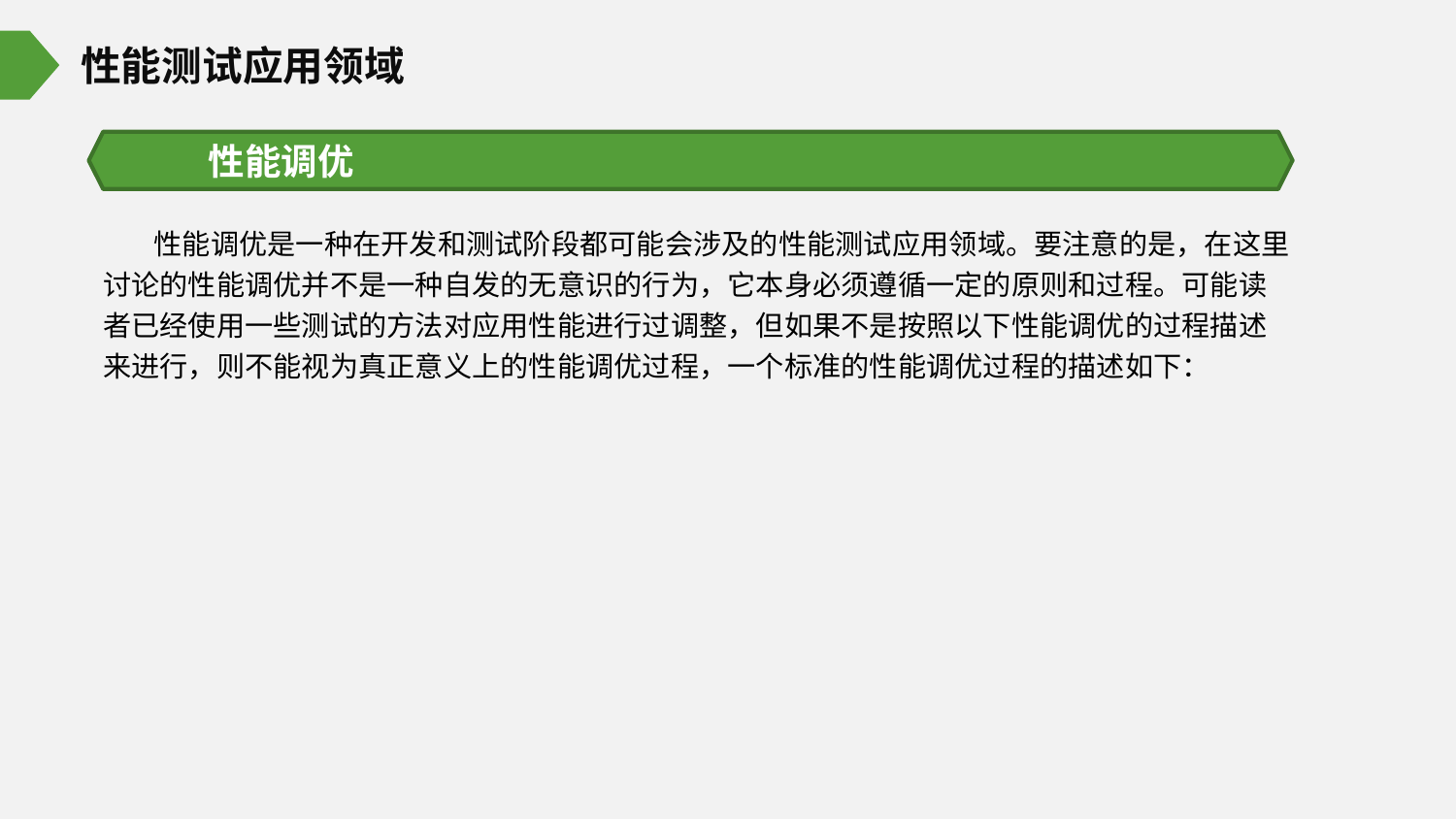

性能测试应用领域
性能调优
       性能调优是一种在开发和测试阶段都可能会涉及的性能测试应用领域。要注意的是，在这里讨论的性能调优并不是一种自发的无意识的行为，它本身必须遵循一定的原则和过程。可能读者已经使用一些测试的方法对应用性能进行过调整，但如果不是按照以下性能调优的过程描述来进行，则不能视为真正意义上的性能调优过程，一个标准的性能调优过程的描述如下：